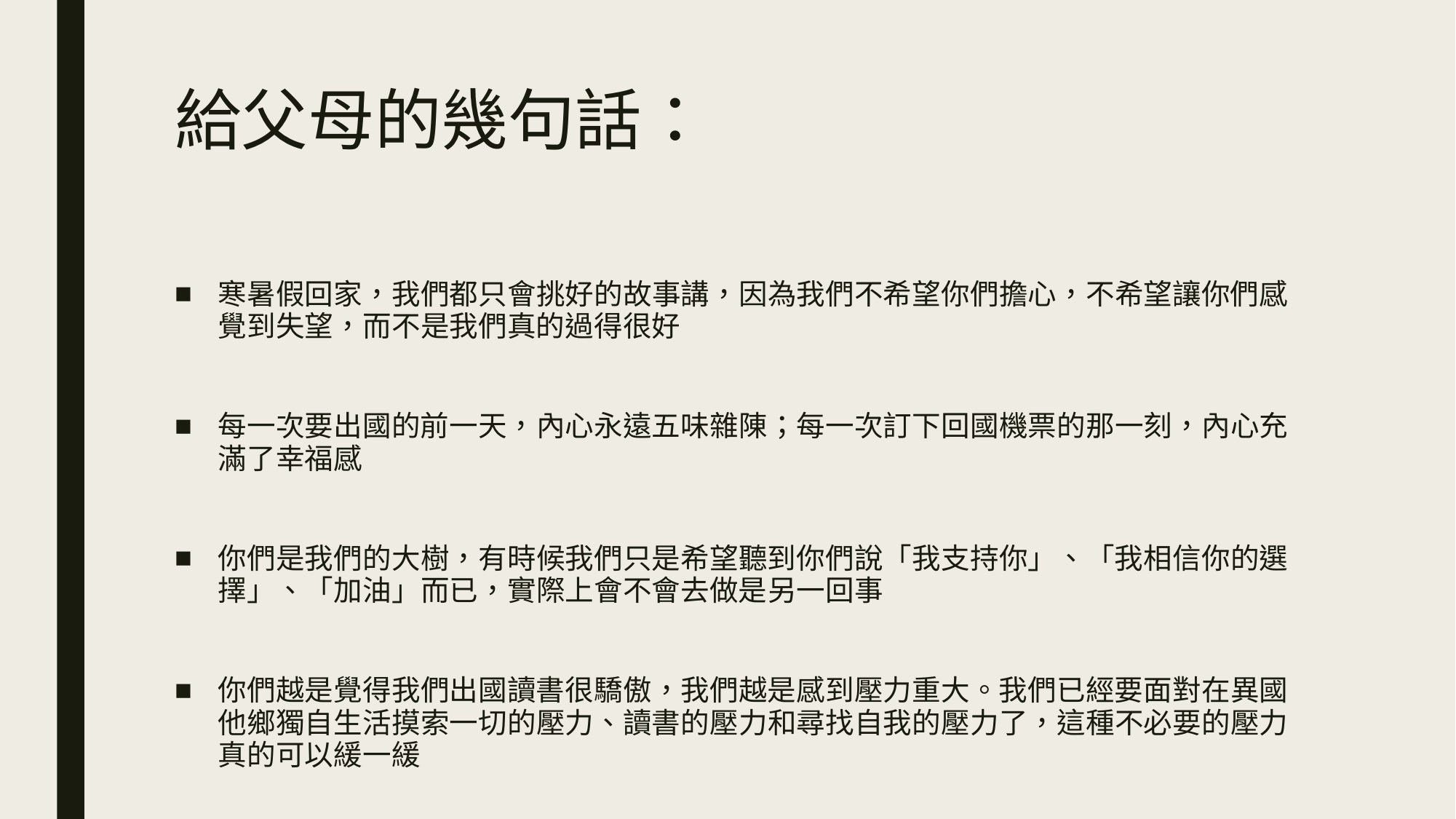

# 給父母的幾句話：
寒暑假回家，我們都只會挑好的故事講，因為我們不希望你們擔心，不希望讓你們感覺到失望，而不是我們真的過得很好

每一次要出國的前一天，內心永遠五味雜陳；每一次訂下回國機票的那一刻，內心充滿了幸福感

你們是我們的大樹，有時候我們只是希望聽到你們說「我支持你」、「我相信你的選擇」、「加油」而已，實際上會不會去做是另一回事

你們越是覺得我們出國讀書很驕傲，我們越是感到壓力重大。我們已經要面對在異國他鄉獨自生活摸索一切的壓力、讀書的壓力和尋找自我的壓力了，這種不必要的壓力真的可以緩一緩